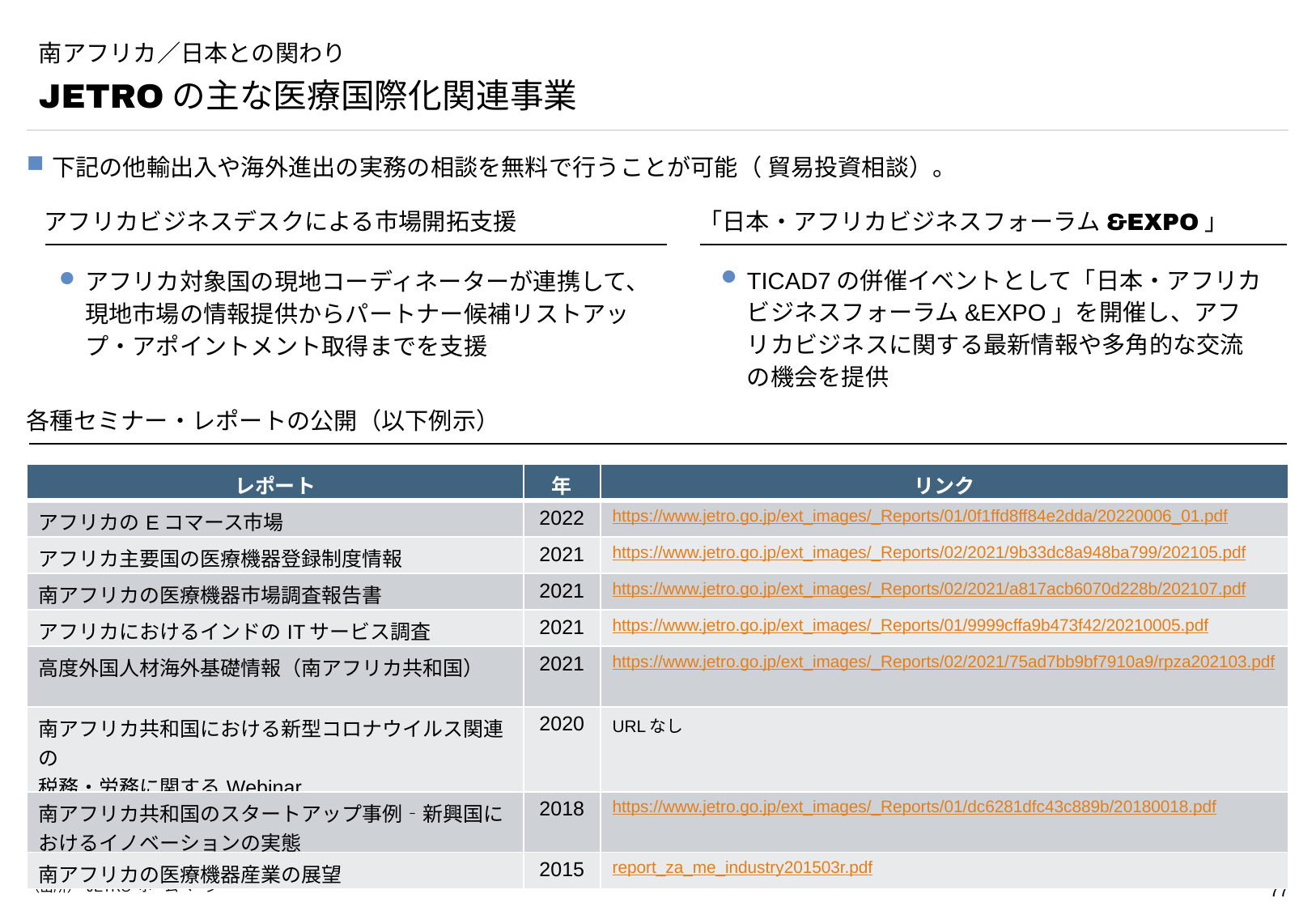

# 南アフリカ／日本との関わり
JETROの主な医療国際化関連事業
下記の他輸出入や海外進出の実務の相談を無料で行うことが可能（ 貿易投資相談）。
「日本・アフリカビジネスフォーラム&EXPO」
TICAD7の併催イベントとして「日本・アフリカビジネスフォーラム&EXPO」を開催し、アフリカビジネスに関する最新情報や多角的な交流の機会を提供
アフリカビジネスデスクによる市場開拓支援
アフリカ対象国の現地コーディネーターが連携して、現地市場の情報提供からパートナー候補リストアップ・アポイントメント取得までを支援
各種セミナー・レポートの公開（以下例示）
| レポート | 年 | リンク |
| --- | --- | --- |
| アフリカのEコマース市場 | 2022 | https://www.jetro.go.jp/ext\_images/\_Reports/01/0f1ffd8ff84e2dda/20220006\_01.pdf |
| アフリカ主要国の医療機器登録制度情報 | 2021 | https://www.jetro.go.jp/ext\_images/\_Reports/02/2021/9b33dc8a948ba799/202105.pdf |
| 南アフリカの医療機器市場調査報告書 | 2021 | https://www.jetro.go.jp/ext\_images/\_Reports/02/2021/a817acb6070d228b/202107.pdf |
| アフリカにおけるインドのITサービス調査 | 2021 | https://www.jetro.go.jp/ext\_images/\_Reports/01/9999cffa9b473f42/20210005.pdf |
| 高度外国人材海外基礎情報（南アフリカ共和国） | 2021 | https://www.jetro.go.jp/ext\_images/\_Reports/02/2021/75ad7bb9bf7910a9/rpza202103.pdf |
| 南アフリカ共和国における新型コロナウイルス関連の 税務・労務に関するWebinar | 2020 | URLなし |
| 南アフリカ共和国のスタートアップ事例‐新興国におけるイノベーションの実態 | 2018 | https://www.jetro.go.jp/ext\_images/\_Reports/01/dc6281dfc43c889b/20180018.pdf |
| 南アフリカの医療機器産業の展望 | 2015 | report\_za\_me\_industry201503r.pdf |
（出所） JETRO ホームページ